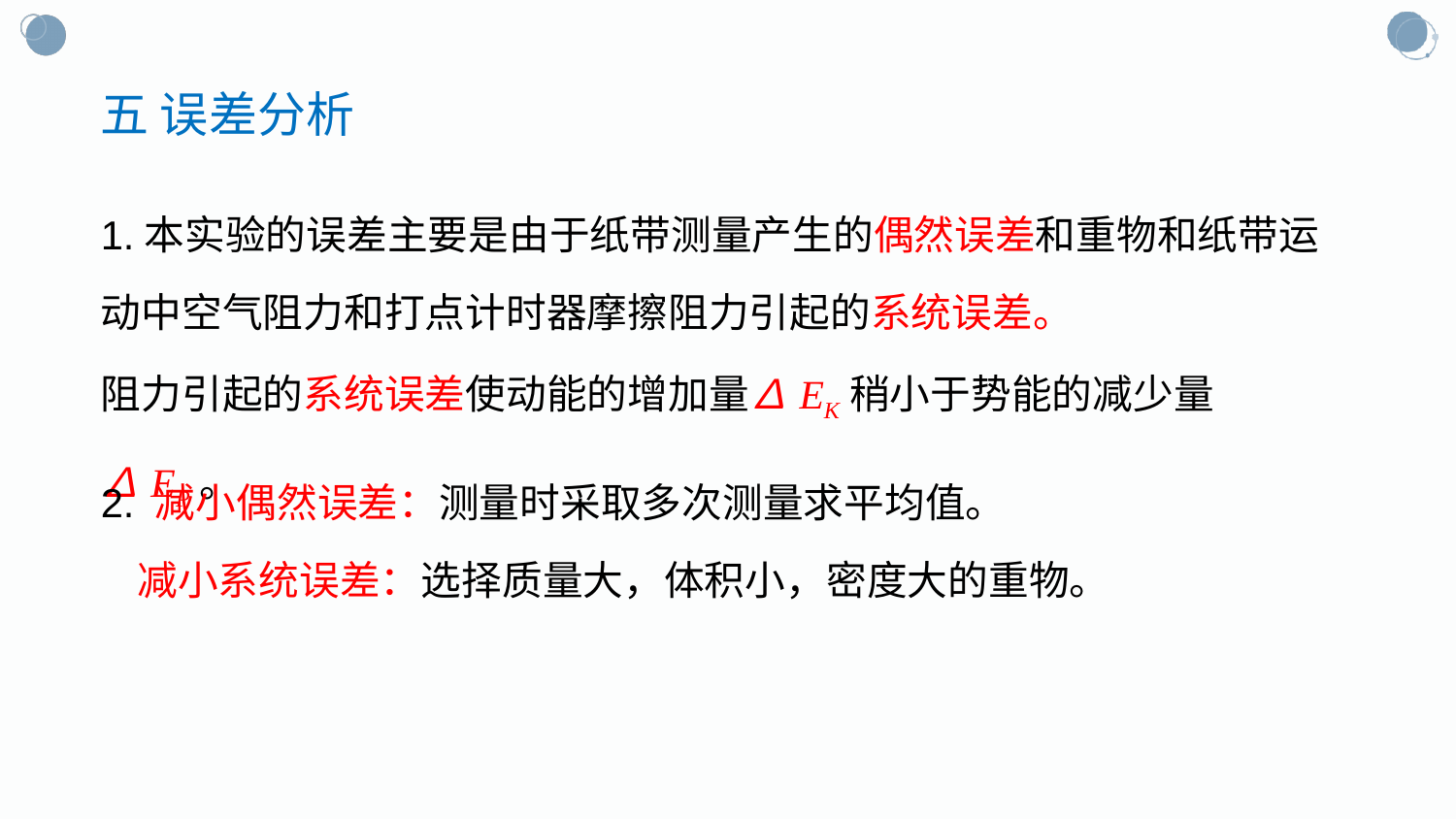

五 误差分析
1.本实验的误差主要是由于纸带测量产生的偶然误差和重物和纸带运动中空气阻力和打点计时器摩擦阻力引起的系统误差。
阻力引起的系统误差使动能的增加量∆EK稍小于势能的减少量∆EP。
2. 减小偶然误差：测量时采取多次测量求平均值。
   减小系统误差：选择质量大，体积小，密度大的重物。